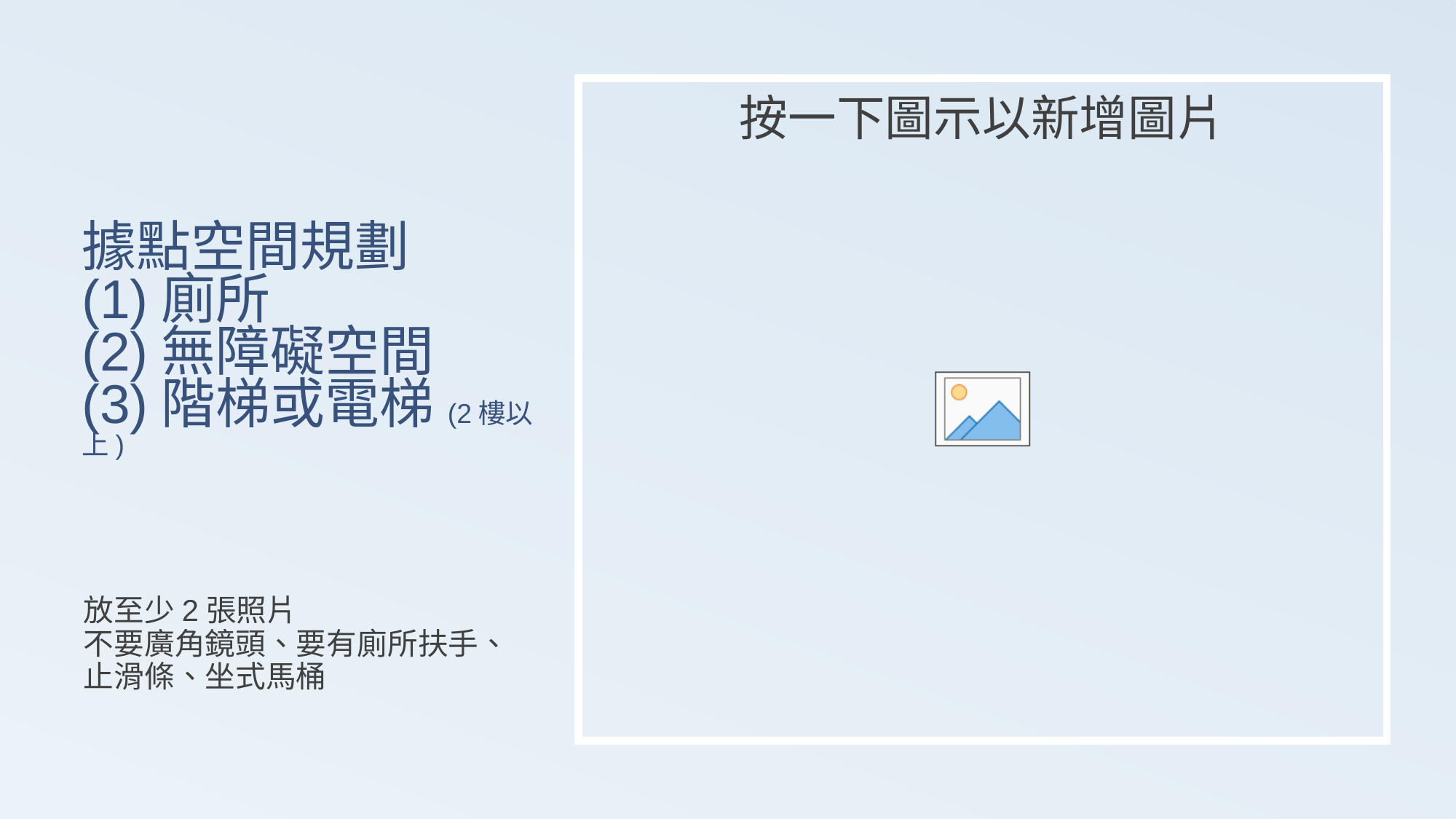

# 據點空間規劃 (1)廁所 (2)無障礙空間 (3)階梯或電梯(2樓以上)
放至少2張照片
不要廣角鏡頭、要有廁所扶手、止滑條、坐式馬桶